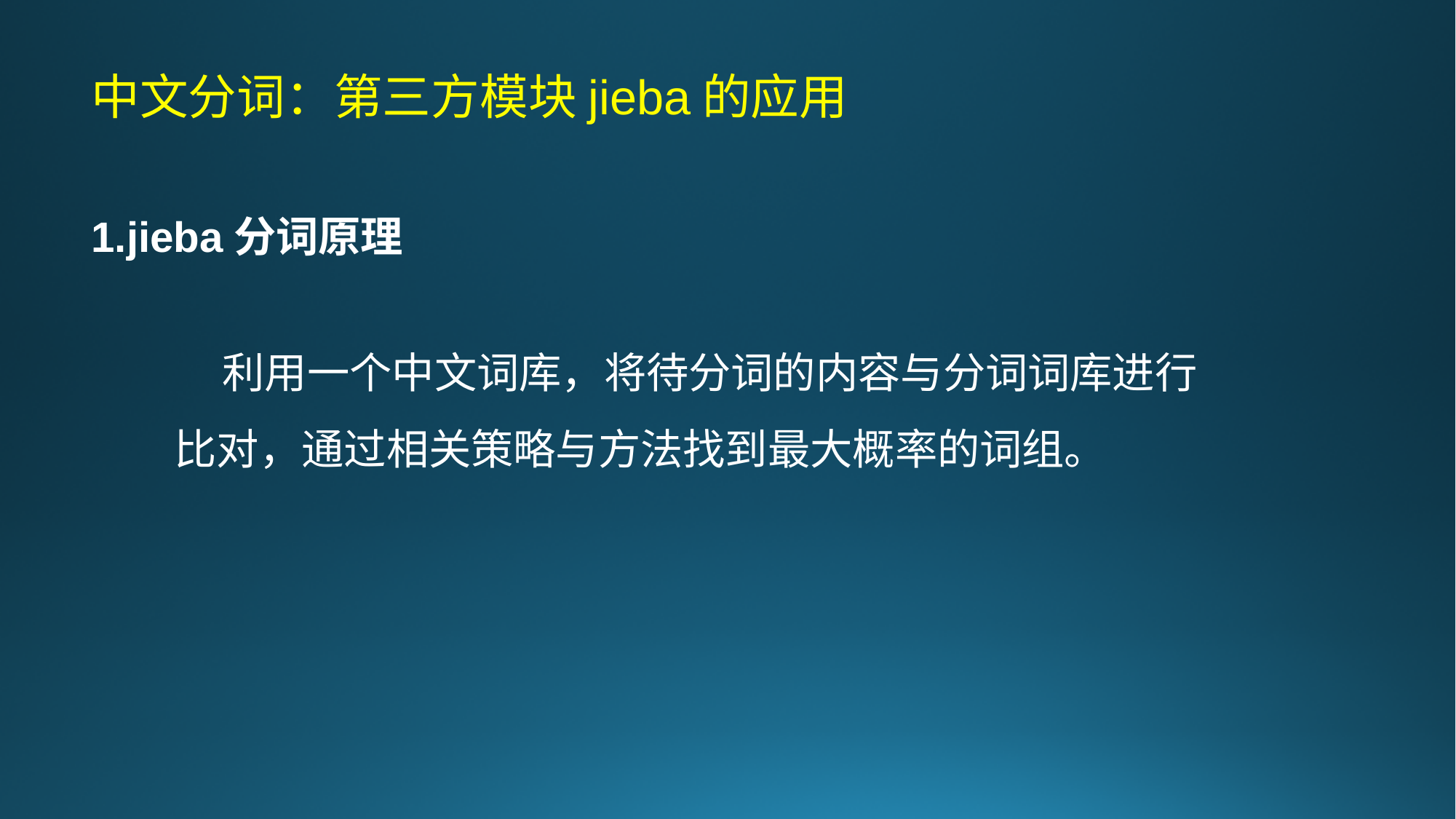

中文分词：第三方模块jieba的应用
1.jieba分词原理
    利用一个中文词库，将待分词的内容与分词词库进行比对，通过相关策略与方法找到最大概率的词组。